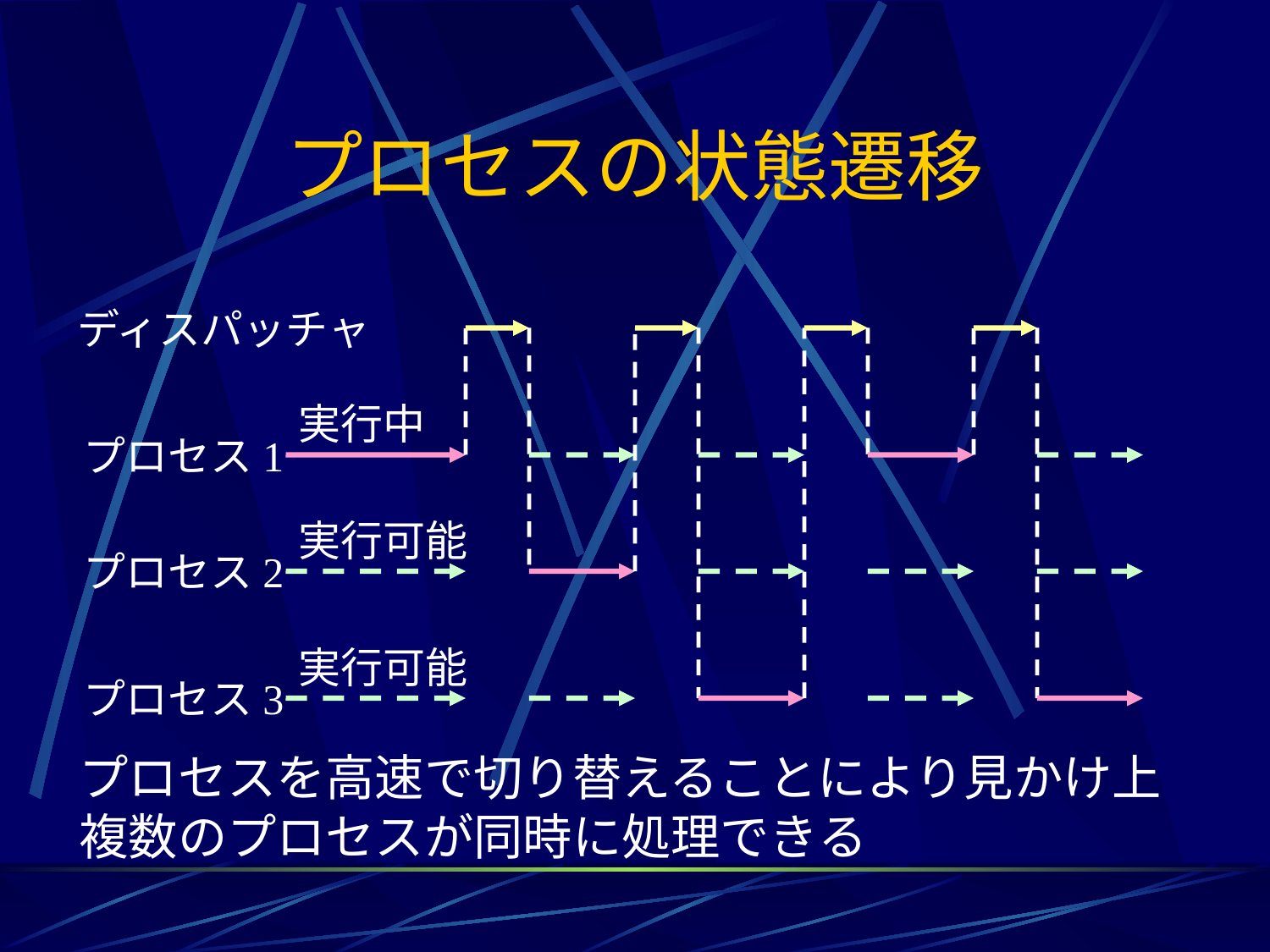

# プロセスの状態遷移
ディスパッチャ

実行中

プロセス1

実行可能

実行可能

プロセス2

プロセス3
プロセスを高速で切り替えることにより見かけ上
複数のプロセスが同時に処理できる